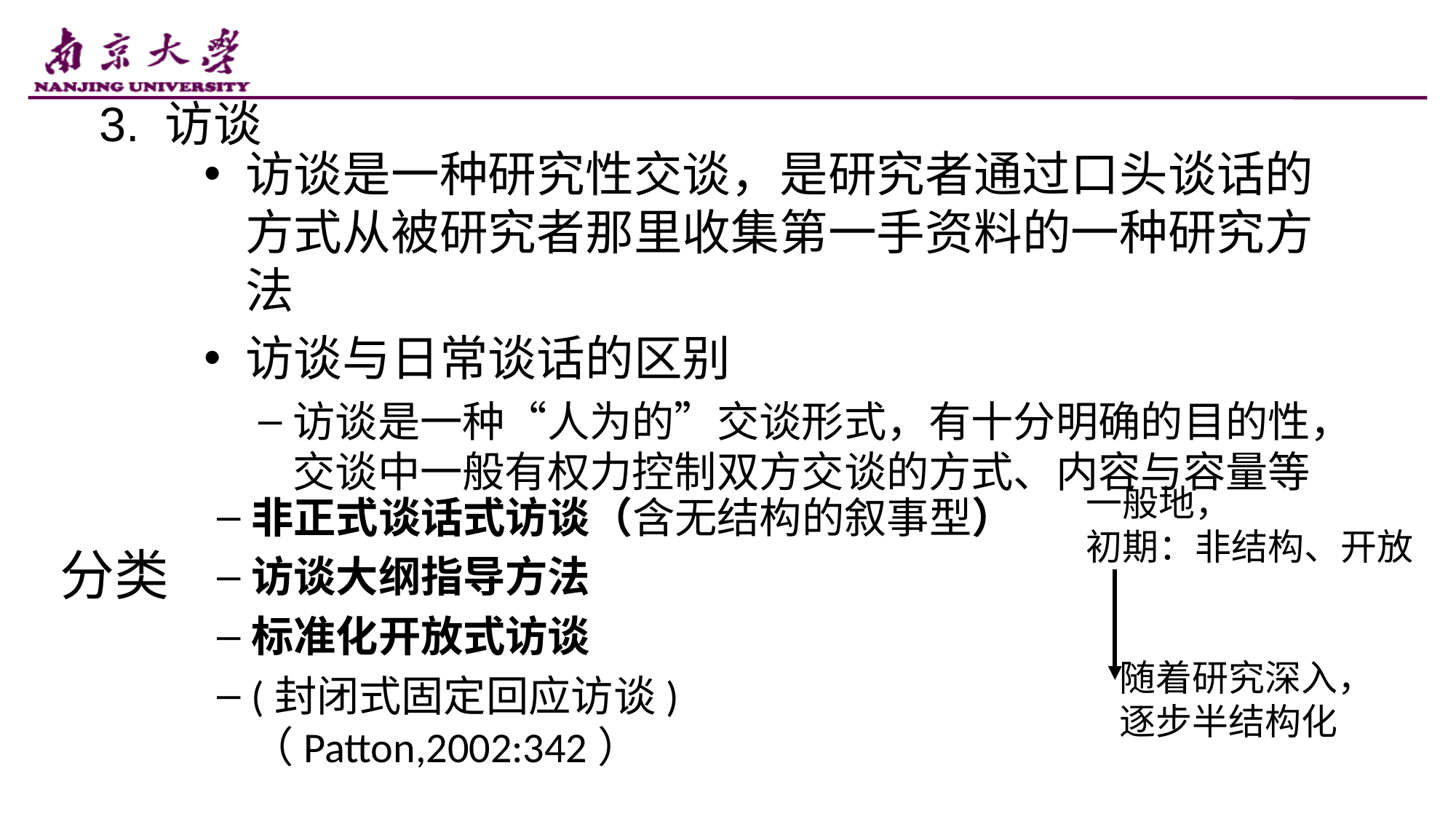

3. 访谈
访谈是一种研究性交谈，是研究者通过口头谈话的方式从被研究者那里收集第一手资料的一种研究方法
访谈与日常谈话的区别
访谈是一种“人为的”交谈形式，有十分明确的目的性，交谈中一般有权力控制双方交谈的方式、内容与容量等
一般地，
初期：非结构、开放

   随着研究深入，
   逐步半结构化
非正式谈话式访谈（含无结构的叙事型）
访谈大纲指导方法
标准化开放式访谈
(封闭式固定回应访谈) （Patton,2002:342）
分类